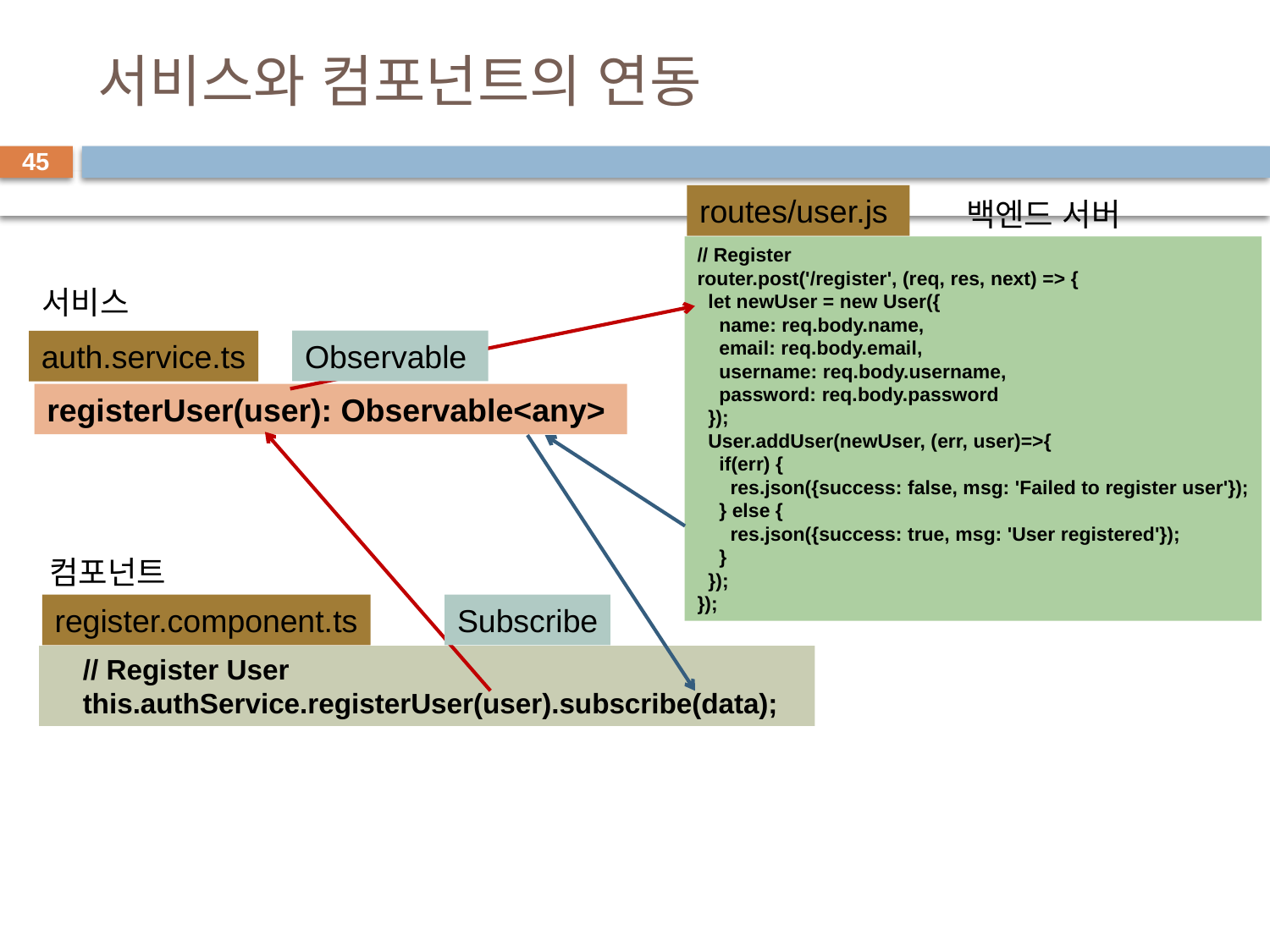

# 서비스와 컴포넌트의 연동
45
routes/user.js
백엔드 서버
// Register
router.post('/register', (req, res, next) => {
  let newUser = new User({
    name: req.body.name,
    email: req.body.email,
    username: req.body.username,
    password: req.body.password
  });
  User.addUser(newUser, (err, user)=>{
    if(err) {
      res.json({success: false, msg: 'Failed to register user'});
    } else {
      res.json({success: true, msg: 'User registered'});
    }
  });
});
서비스
Observable
auth.service.ts
registerUser(user): Observable<any>
컴포넌트
register.component.ts
Subscribe
    // Register User
    this.authService.registerUser(user).subscribe(data);